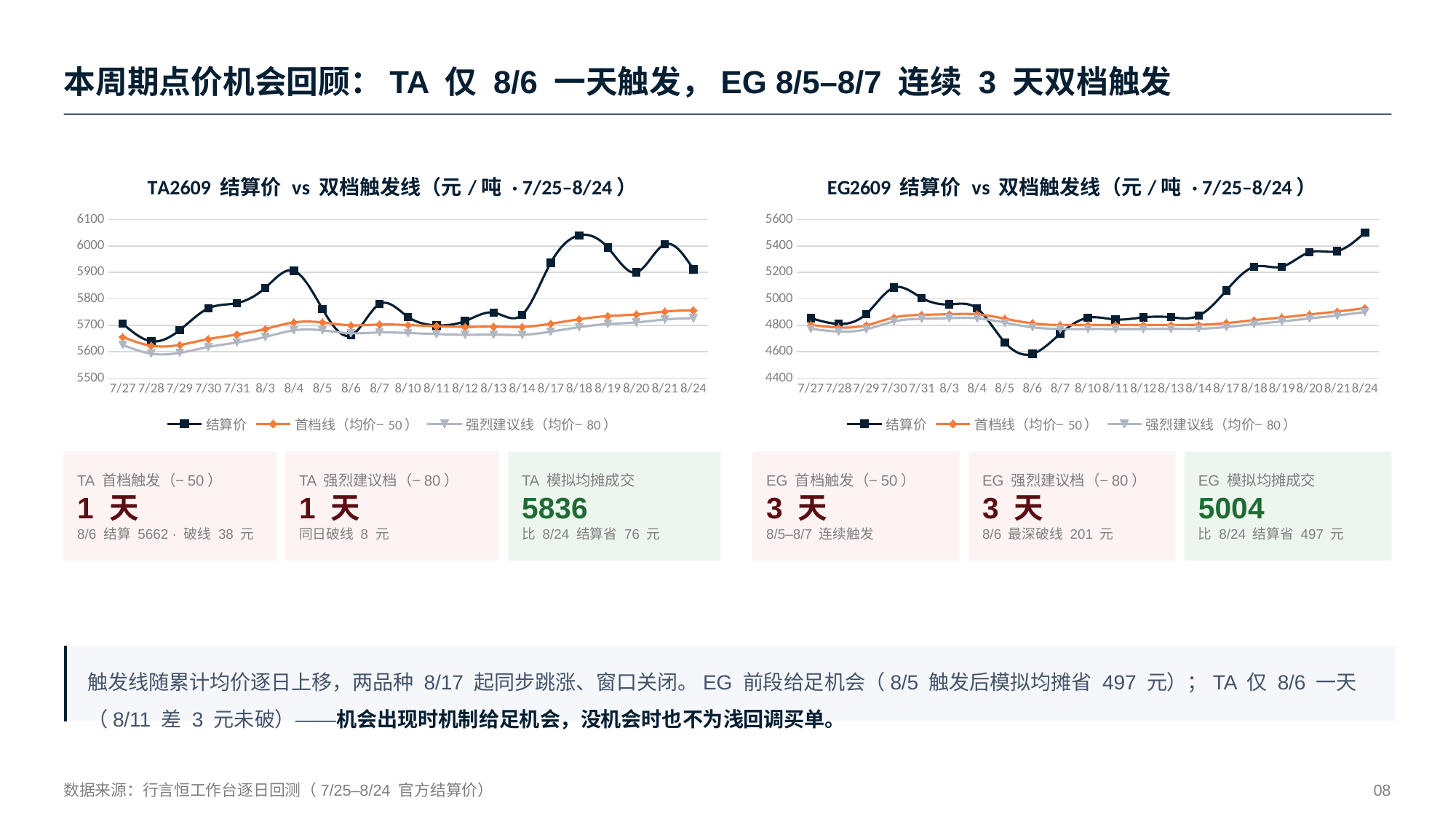

本周期点价机会回顾：TA 仅 8/6 一天触发，EG 8/5–8/7 连续 3 天双档触发

### Chart: TA2609 结算价 vs 双档触发线（元/吨 · 7/25–8/24）

| Category | 结算价 | 首档线（均价−50） | 强烈建议线（均价−80） |
|---|---|---|---|
| 7/27 | 5706.0 | 5656.0 | 5626.0 |
| 7/28 | 5640.0 | 5623.0 | 5593.0 |
| 7/29 | 5682.0 | 5626.0 | 5596.0 |
| 7/30 | 5764.0 | 5648.0 | 5618.0 |
| 7/31 | 5784.0 | 5665.0 | 5635.0 |
| 8/3 | 5842.0 | 5686.0 | 5656.0 |
| 8/4 | 5906.0 | 5711.0 | 5681.0 |
| 8/5 | 5762.0 | 5711.0 | 5681.0 |
| 8/6 | 5662.0 | 5700.0 | 5670.0 |
| 8/7 | 5780.0 | 5703.0 | 5673.0 |
| 8/10 | 5732.0 | 5701.0 | 5671.0 |
| 8/11 | 5700.0 | 5697.0 | 5667.0 |
| 8/12 | 5716.0 | 5694.0 | 5664.0 |
| 8/13 | 5748.0 | 5695.0 | 5665.0 |
| 8/14 | 5740.0 | 5694.0 | 5664.0 |
| 8/17 | 5936.0 | 5706.0 | 5676.0 |
| 8/18 | 6040.0 | 5723.0 | 5693.0 |
| 8/19 | 5994.0 | 5735.0 | 5705.0 |
| 8/20 | 5900.0 | 5741.0 | 5711.0 |
| 8/21 | 6006.0 | 5752.0 | 5722.0 |
| 8/24 | 5912.0 | 5757.0 | 5727.0 |

### Chart: EG2609 结算价 vs 双档触发线（元/吨 · 7/25–8/24）

| Category | 结算价 | 首档线（均价−50） | 强烈建议线（均价−80） |
|---|---|---|---|
| 7/27 | 4854.0 | 4804.0 | 4774.0 |
| 7/28 | 4811.0 | 4783.0 | 4753.0 |
| 7/29 | 4886.0 | 4800.0 | 4770.0 |
| 7/30 | 5085.0 | 4859.0 | 4829.0 |
| 7/31 | 5007.0 | 4879.0 | 4849.0 |
| 8/3 | 4958.0 | 4884.0 | 4854.0 |
| 8/4 | 4927.0 | 4883.0 | 4853.0 |
| 8/5 | 4671.0 | 4850.0 | 4820.0 |
| 8/6 | 4584.0 | 4815.0 | 4785.0 |
| 8/7 | 4736.0 | 4802.0 | 4772.0 |
| 8/10 | 4857.0 | 4802.0 | 4772.0 |
| 8/11 | 4844.0 | 4802.0 | 4772.0 |
| 8/12 | 4860.0 | 4802.0 | 4772.0 |
| 8/13 | 4861.0 | 4803.0 | 4773.0 |
| 8/14 | 4873.0 | 4804.0 | 4774.0 |
| 8/17 | 5064.0 | 4817.0 | 4787.0 |
| 8/18 | 5242.0 | 4839.0 | 4809.0 |
| 8/19 | 5243.0 | 4859.0 | 4829.0 |
| 8/20 | 5352.0 | 4882.0 | 4852.0 |
| 8/21 | 5361.0 | 4904.0 | 4874.0 |
| 8/24 | 5501.0 | 4930.0 | 4900.0 |

TA 首档触发（−50）
TA 强烈建议档（−80）
TA 模拟均摊成交
EG 首档触发（−50）
EG 强烈建议档（−80）
EG 模拟均摊成交
1 天
1 天
5836
3 天
3 天
5004
8/6 结算 5662 · 破线 38 元
同日破线 8 元
比 8/24 结算省 76 元
8/5–8/7 连续触发
8/6 最深破线 201 元
比 8/24 结算省 497 元

触发线随累计均价逐日上移，两品种 8/17 起同步跳涨、窗口关闭。EG 前段给足机会（8/5 触发后模拟均摊省 497 元）；TA 仅 8/6 一天（8/11 差 3 元未破）——机会出现时机制给足机会，没机会时也不为浅回调买单。
数据来源：行言恒工作台逐日回测（7/25–8/24 官方结算价）
08